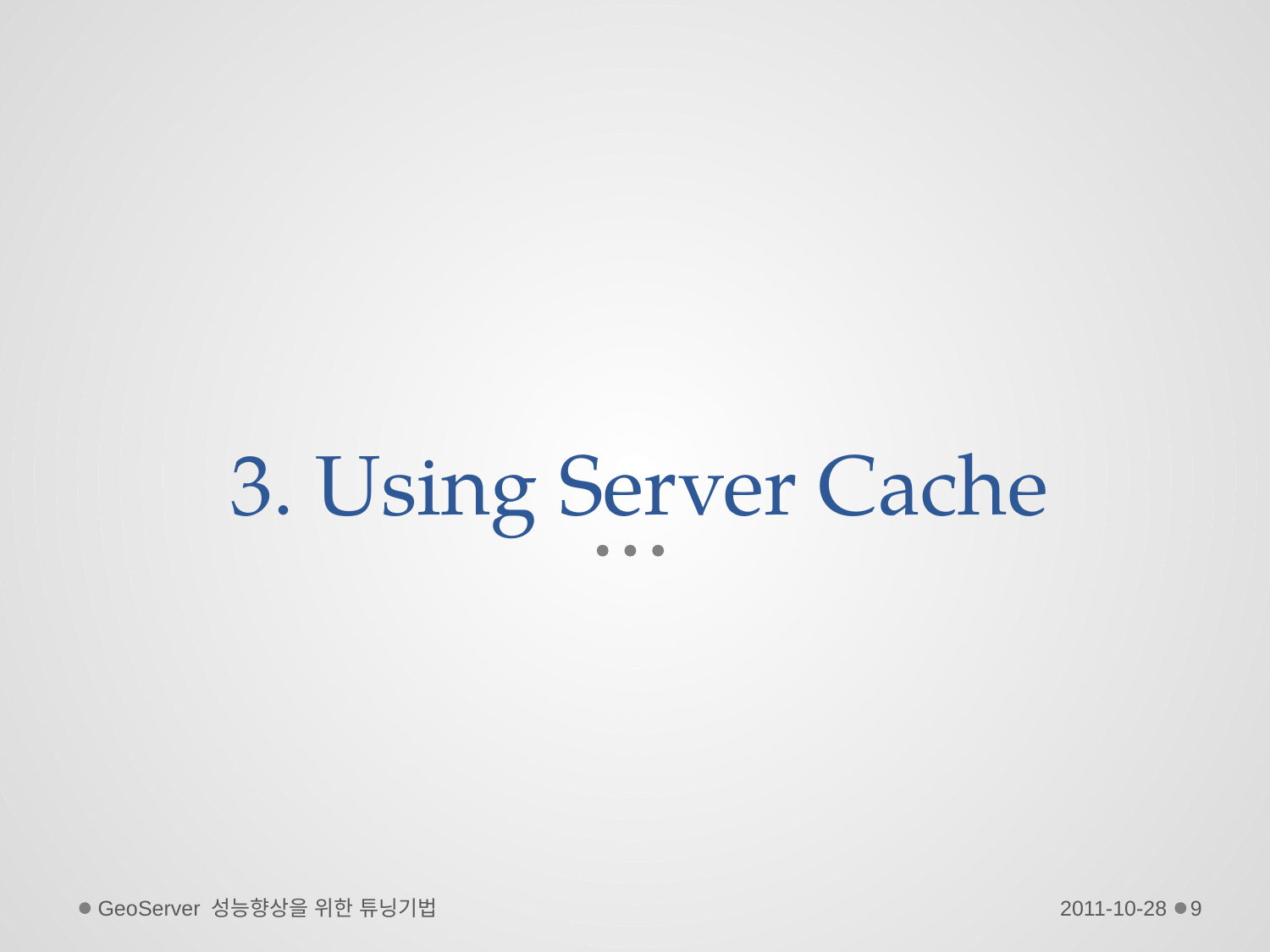

# 3. Using Server Cache

GeoServer 성능향상을 위한 튜닝기법
2011-10-28
9